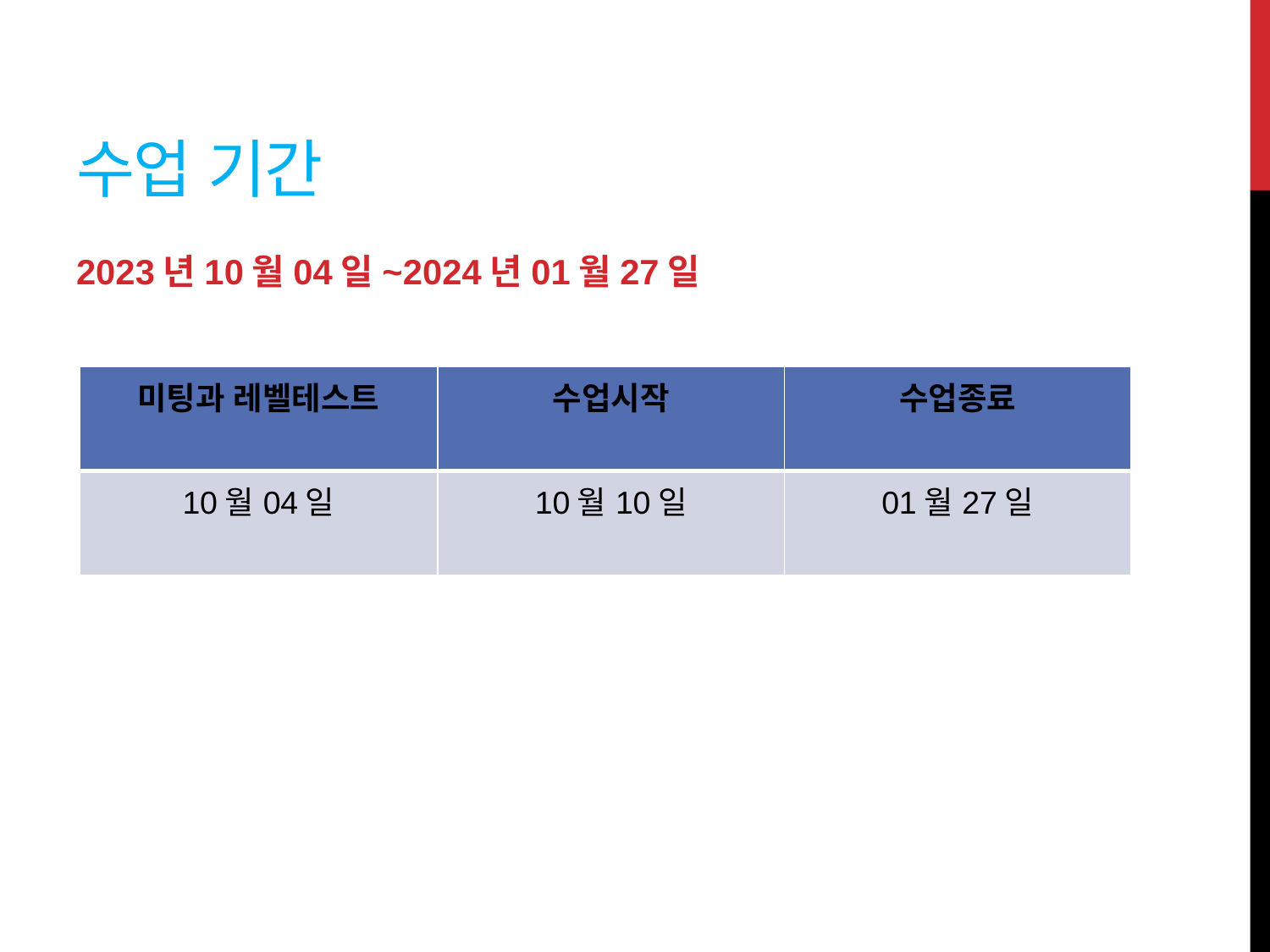

# 수업 기간
2023년10월04일~2024년01월27일

| 미팅과 레벨테스트 | 수업시작 | 수업종료 |
| --- | --- | --- |
| 10월04일 | 10월10일 | 01월27일 |